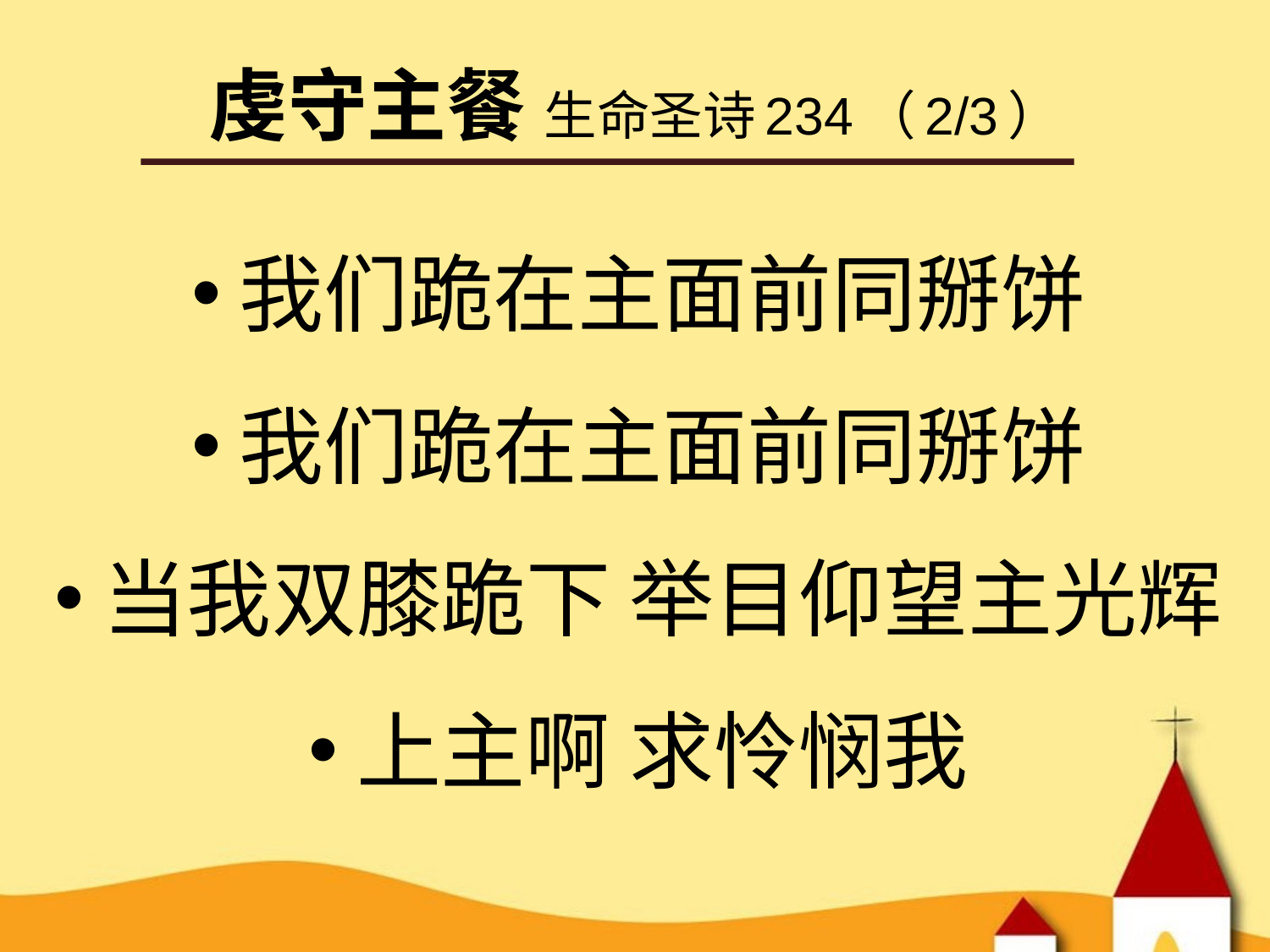

# 虔守主餐 生命圣诗234（2/3）

我们跪在主面前同掰饼
我们跪在主面前同掰饼
当我双膝跪下 举目仰望主光辉
上主啊 求怜悯我